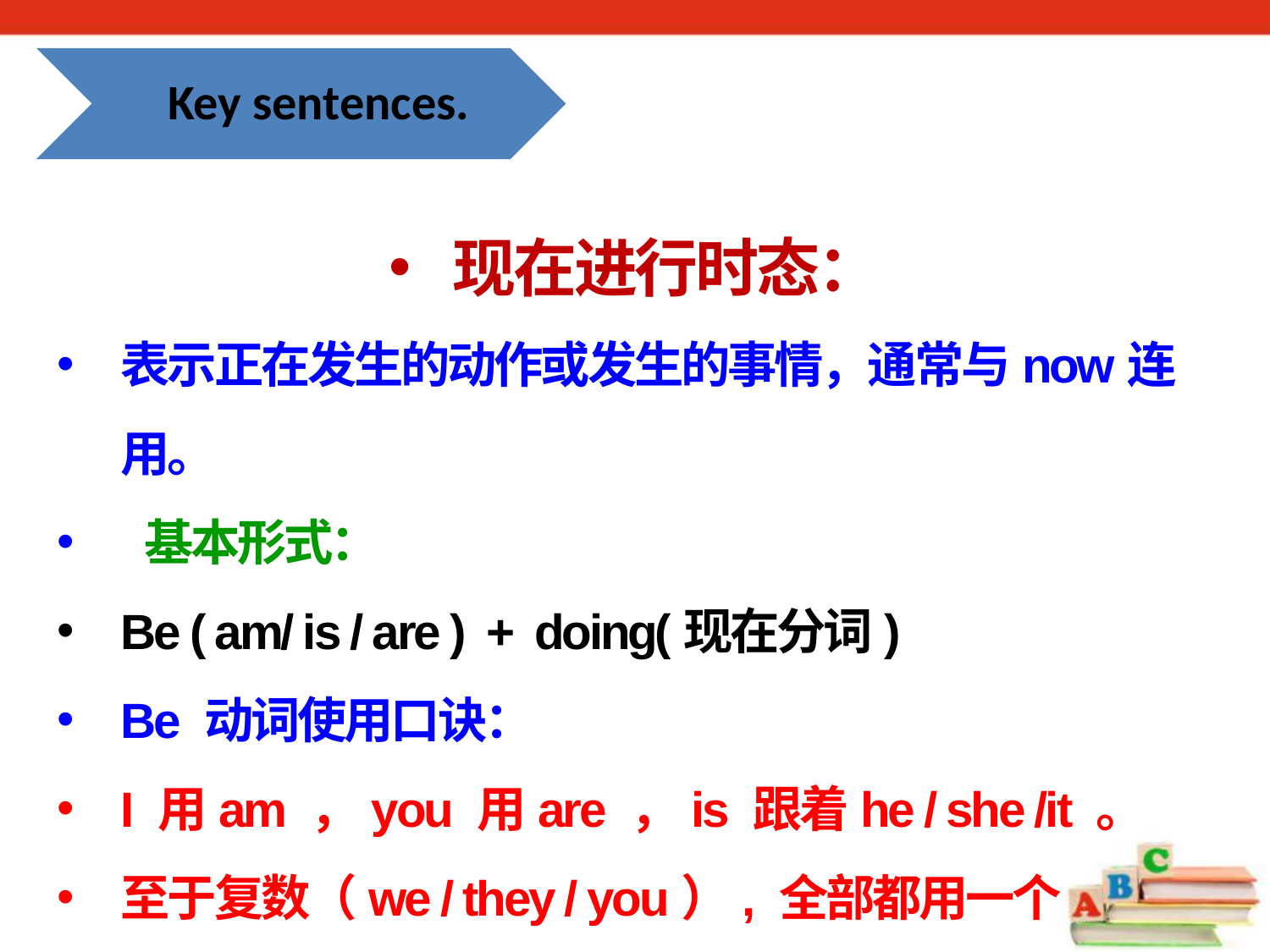

Key sentences.

现在进行时态：
表示正在发生的动作或发生的事情，通常与now连用。
 基本形式：
Be ( am/ is / are )  +  doing(现在分词)
Be 动词使用口诀：
I 用am ，you 用are ，is 跟着he / she /it 。
至于复数（we / they / you）, 全部都用一个are 。